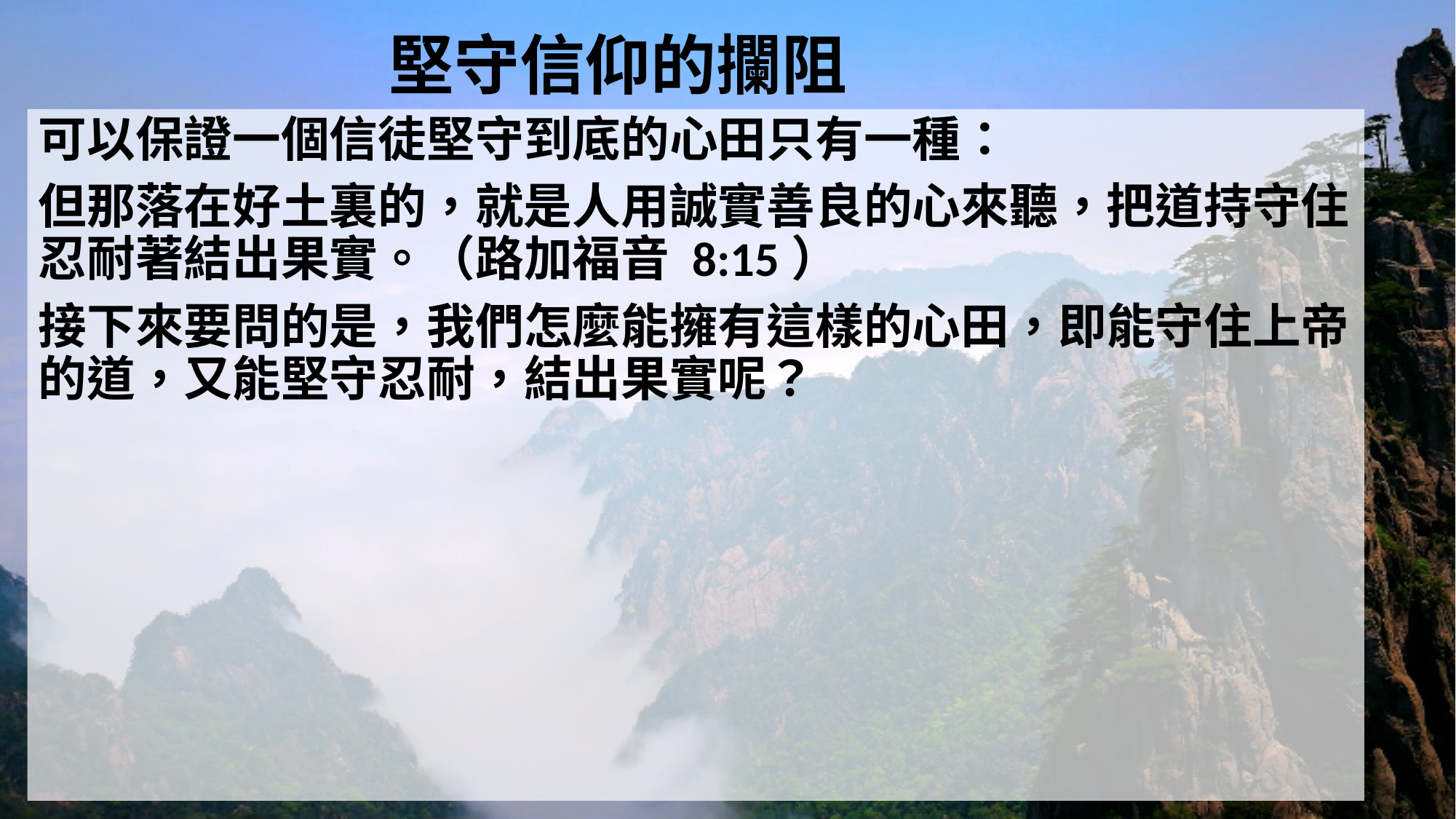

# 堅守信仰的攔阻
可以保證一個信徒堅守到底的心田只有一種：
但那落在好土裏的，就是人用誠實善良的心來聽，把道持守住，忍耐著結出果實。（路加福音 8:15）
接下來要問的是，我們怎麼能擁有這樣的心田，即能守住上帝的道，又能堅守忍耐，結出果實呢？